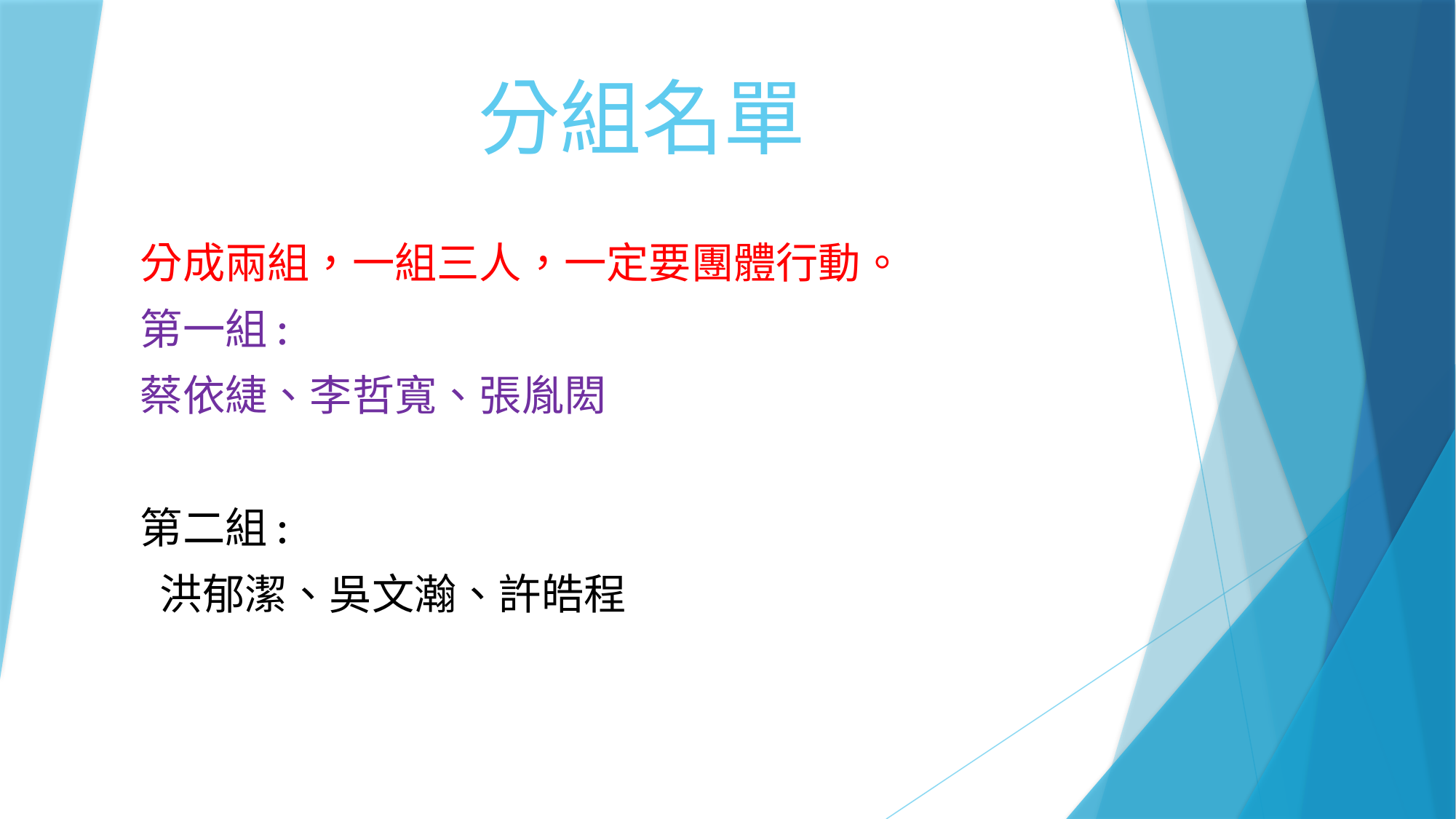

# 分組名單
分成兩組，一組三人，一定要團體行動。
第一組:
蔡依緁、李哲寬、張胤閎

第二組:
 洪郁潔、吳文瀚、許皓程